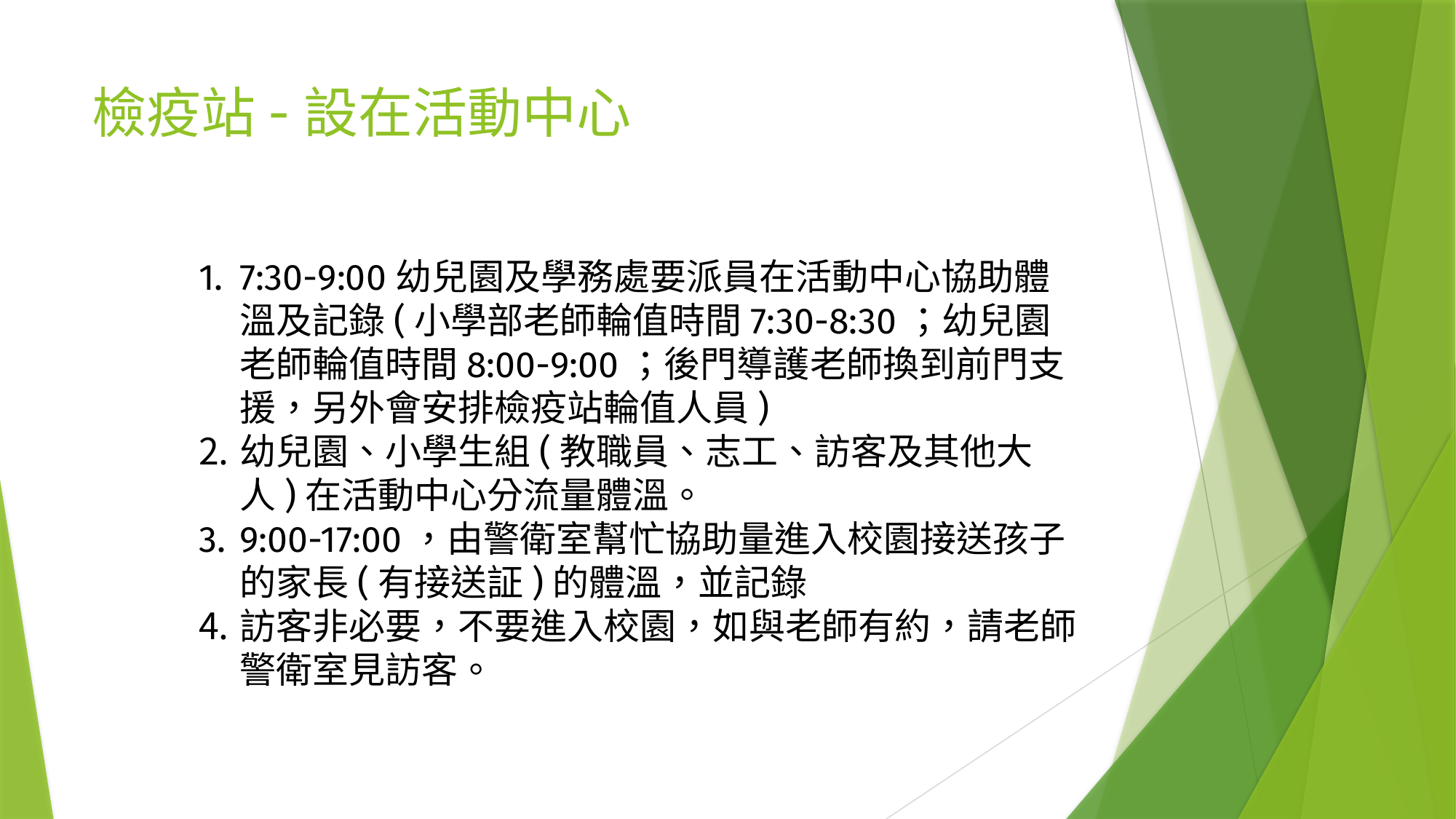

# 檢疫站-設在活動中心
7:30-9:00幼兒園及學務處要派員在活動中心協助體溫及記錄(小學部老師輪值時間7:30-8:30；幼兒園老師輪值時間8:00-9:00；後門導護老師換到前門支援，另外會安排檢疫站輪值人員)
幼兒園、小學生組(教職員、志工、訪客及其他大人)在活動中心分流量體溫。
9:00-17:00，由警衛室幫忙協助量進入校園接送孩子的家長(有接送証)的體溫，並記錄
訪客非必要，不要進入校園，如與老師有約，請老師警衛室見訪客。